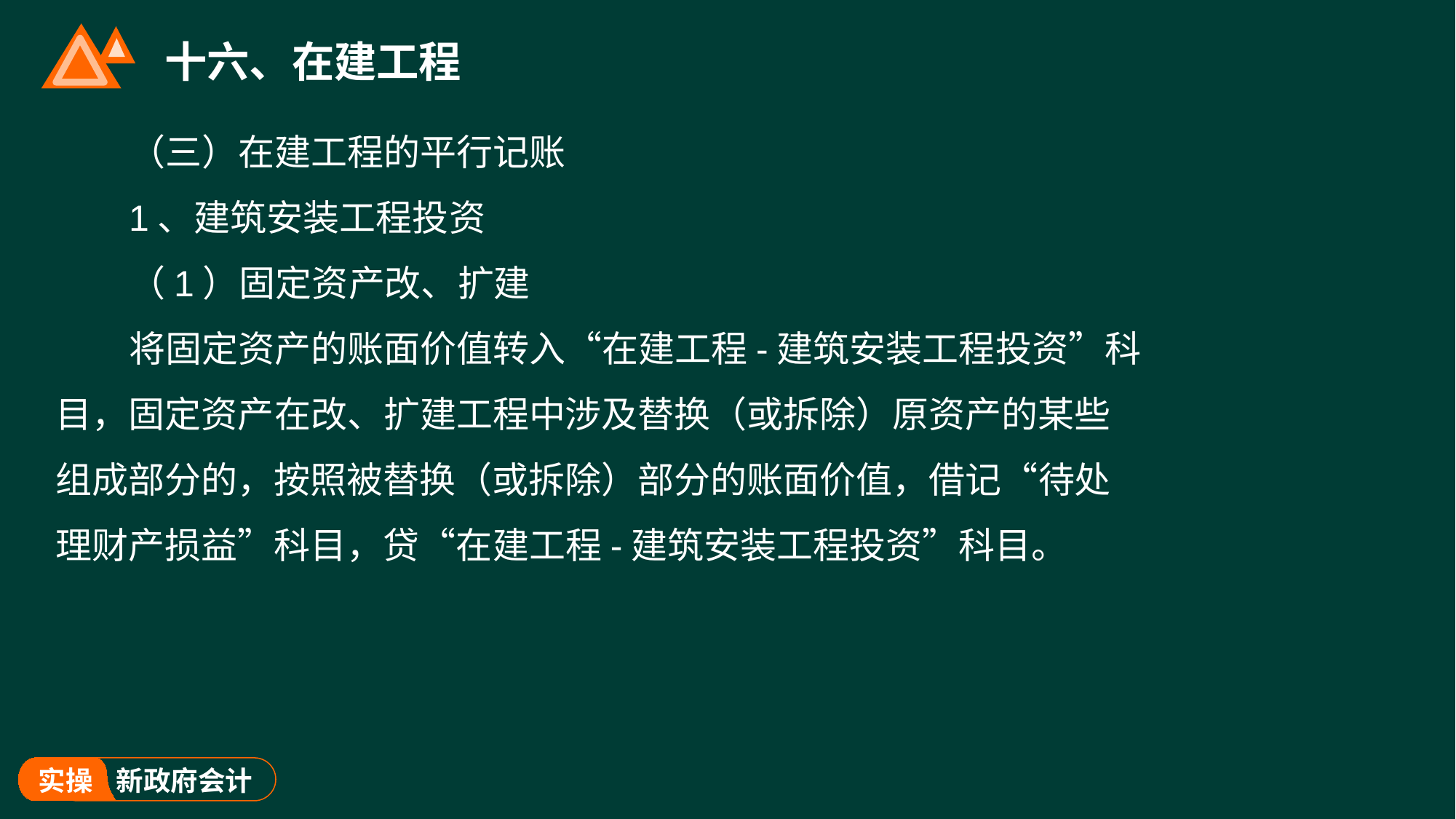

# 十六、在建工程
（三）在建工程的平行记账
1、建筑安装工程投资
（1）固定资产改、扩建
将固定资产的账面价值转入“在建工程-建筑安装工程投资”科目，固定资产在改、扩建工程中涉及替换（或拆除）原资产的某些组成部分的，按照被替换（或拆除）部分的账面价值，借记“待处理财产损益”科目，贷“在建工程-建筑安装工程投资”科目。